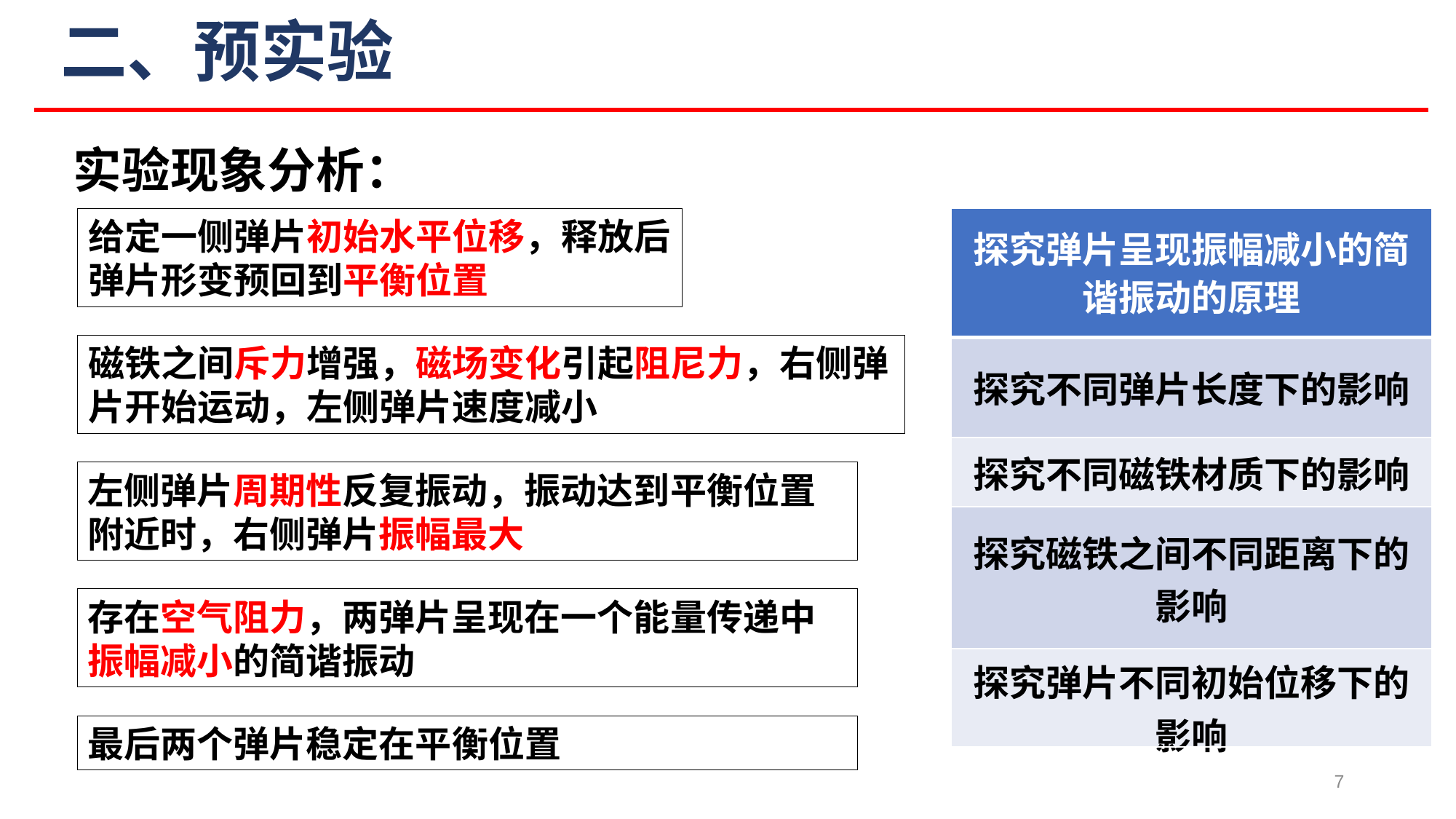

# 二、预实验
实验现象分析：

给定一侧弹片初始水平位移，释放后弹片形变预回到平衡位置
| 探究弹片呈现振幅减小的简谐振动的原理 |
| --- |
| 探究不同弹片长度下的影响 |
| 探究不同磁铁材质下的影响 |
| 探究磁铁之间不同距离下的影响 |
| 探究弹片不同初始位移下的影响 |
磁铁之间斥力增强，磁场变化引起阻尼力，右侧弹片开始运动，左侧弹片速度减小
左侧弹片周期性反复振动，振动达到平衡位置附近时，右侧弹片振幅最大
存在空气阻力，两弹片呈现在一个能量传递中振幅减小的简谐振动
最后两个弹片稳定在平衡位置
7